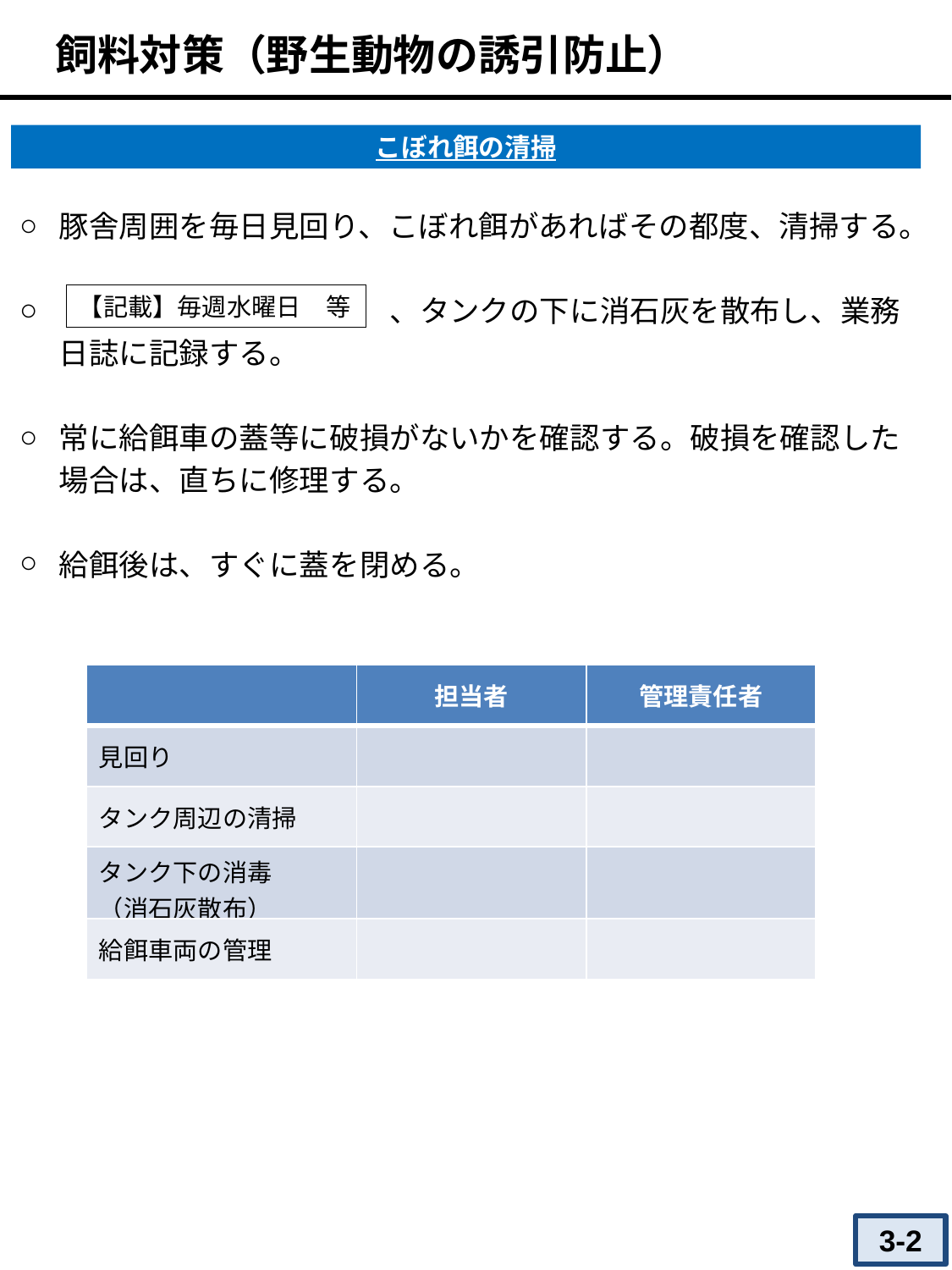

飼料対策（野生動物の誘引防止）
こぼれ餌の清掃
豚舎周囲を毎日見回り、こぼれ餌があればその都度、清掃する。

　　　　　　　　　　　、タンクの下に消石灰を散布し、業務日誌に記録する。

常に給餌車の蓋等に破損がないかを確認する。破損を確認した場合は、直ちに修理する。

給餌後は、すぐに蓋を閉める。
【記載】毎週水曜日　等
|  | 担当者 | 管理責任者 |
| --- | --- | --- |
| 見回り |  |  |
| タンク周辺の清掃 |  |  |
| タンク下の消毒 （消石灰散布） |  |  |
| 給餌車両の管理 |  |  |
3-2